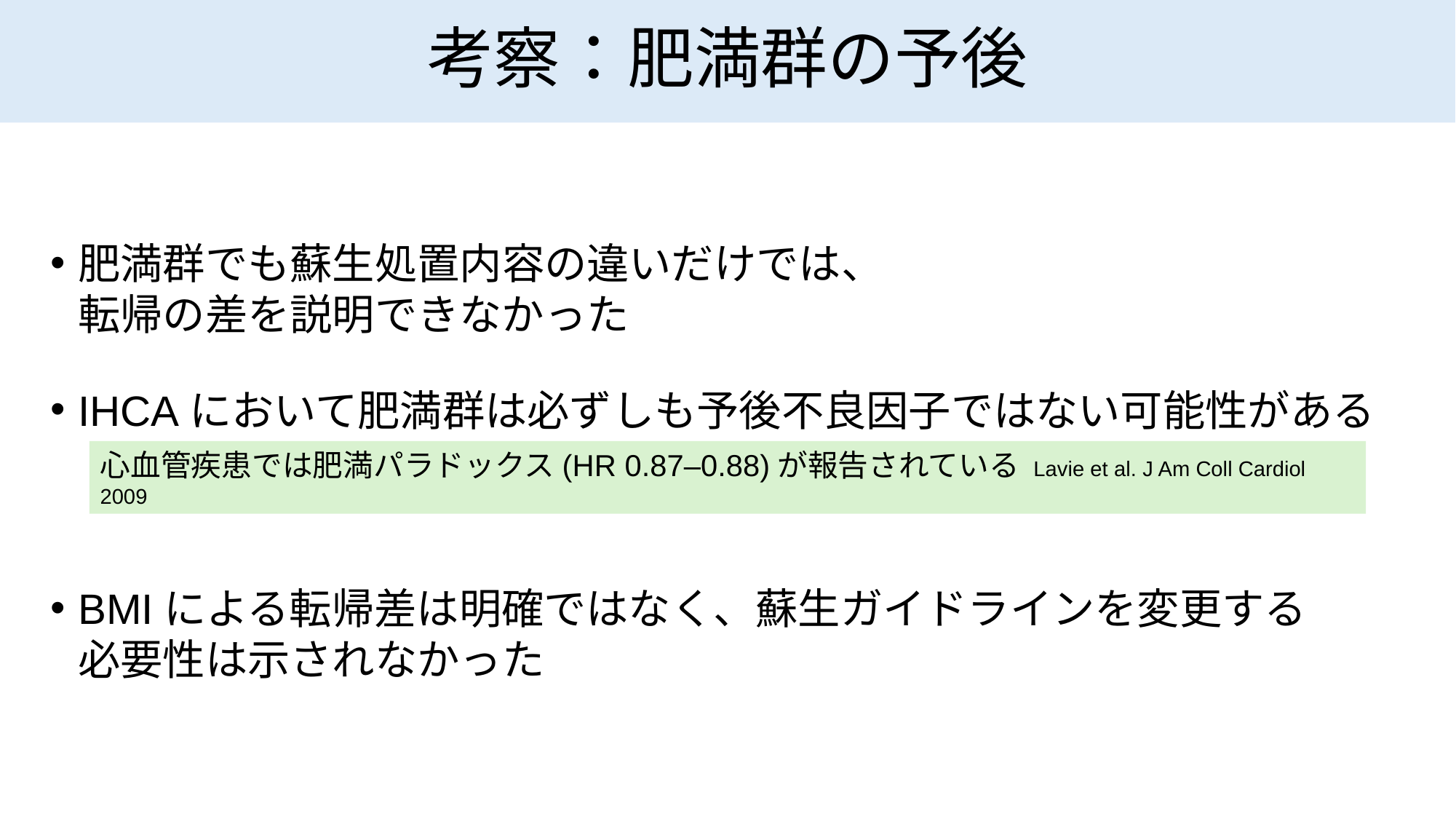

# 考察：肥満群の予後
肥満群でも蘇生処置内容の違いだけでは、
転帰の差を説明できなかった

IHCAにおいて肥満群は必ずしも予後不良因子ではない可能性がある

BMIによる転帰差は明確ではなく、蘇生ガイドラインを変更する
必要性は示されなかった

心血管疾患では肥満パラドックス(HR 0.87–0.88)が報告されている Lavie et al. J Am Coll Cardiol 2009